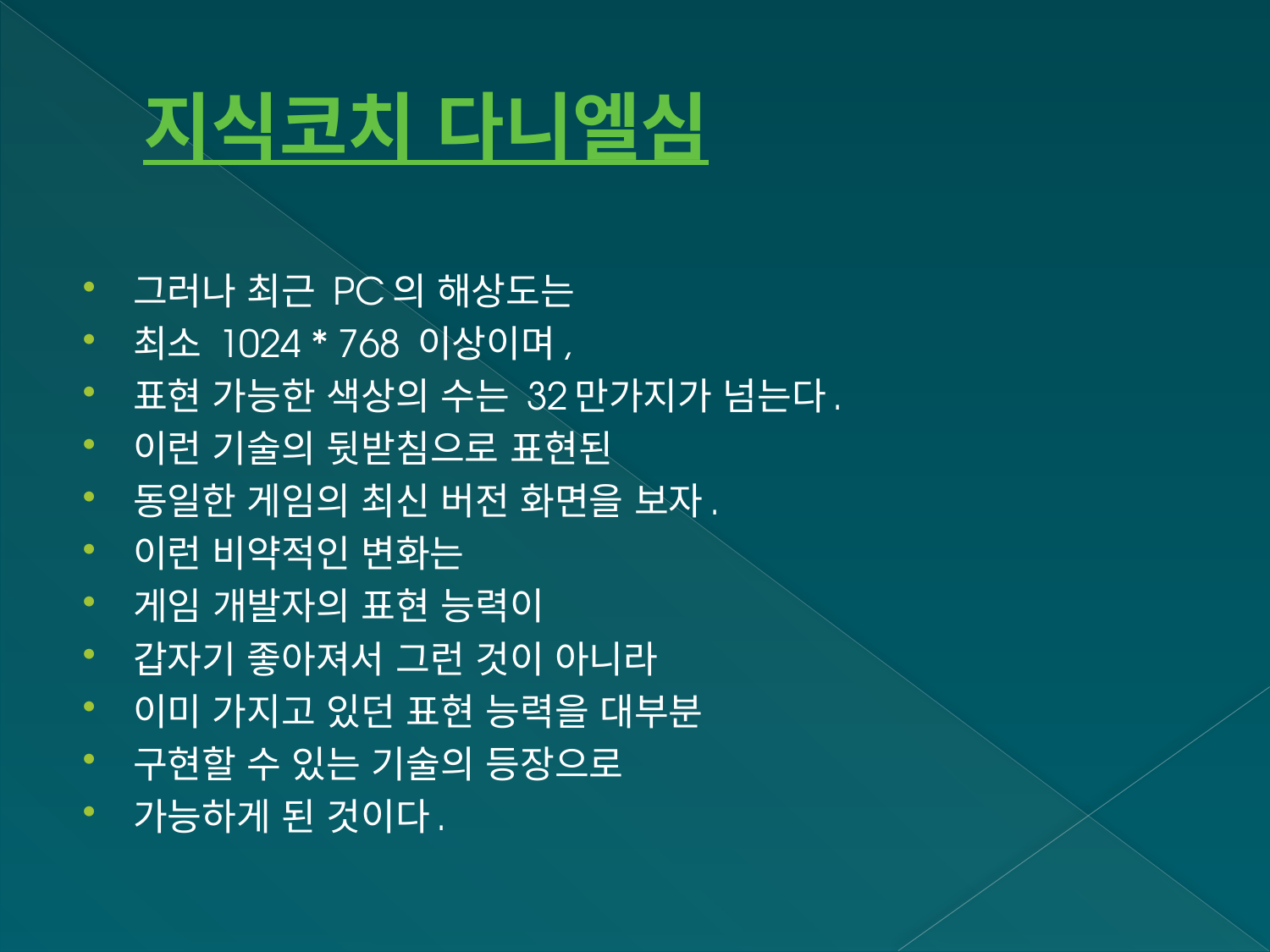

# 지식코치 다니엘심
그러나 최근 PC의 해상도는
최소 1024 * 768 이상이며,
표현 가능한 색상의 수는 32만가지가 넘는다.
이런 기술의 뒷받침으로 표현된
동일한 게임의 최신 버전 화면을 보자.
이런 비약적인 변화는
게임 개발자의 표현 능력이
갑자기 좋아져서 그런 것이 아니라
이미 가지고 있던 표현 능력을 대부분
구현할 수 있는 기술의 등장으로
가능하게 된 것이다.